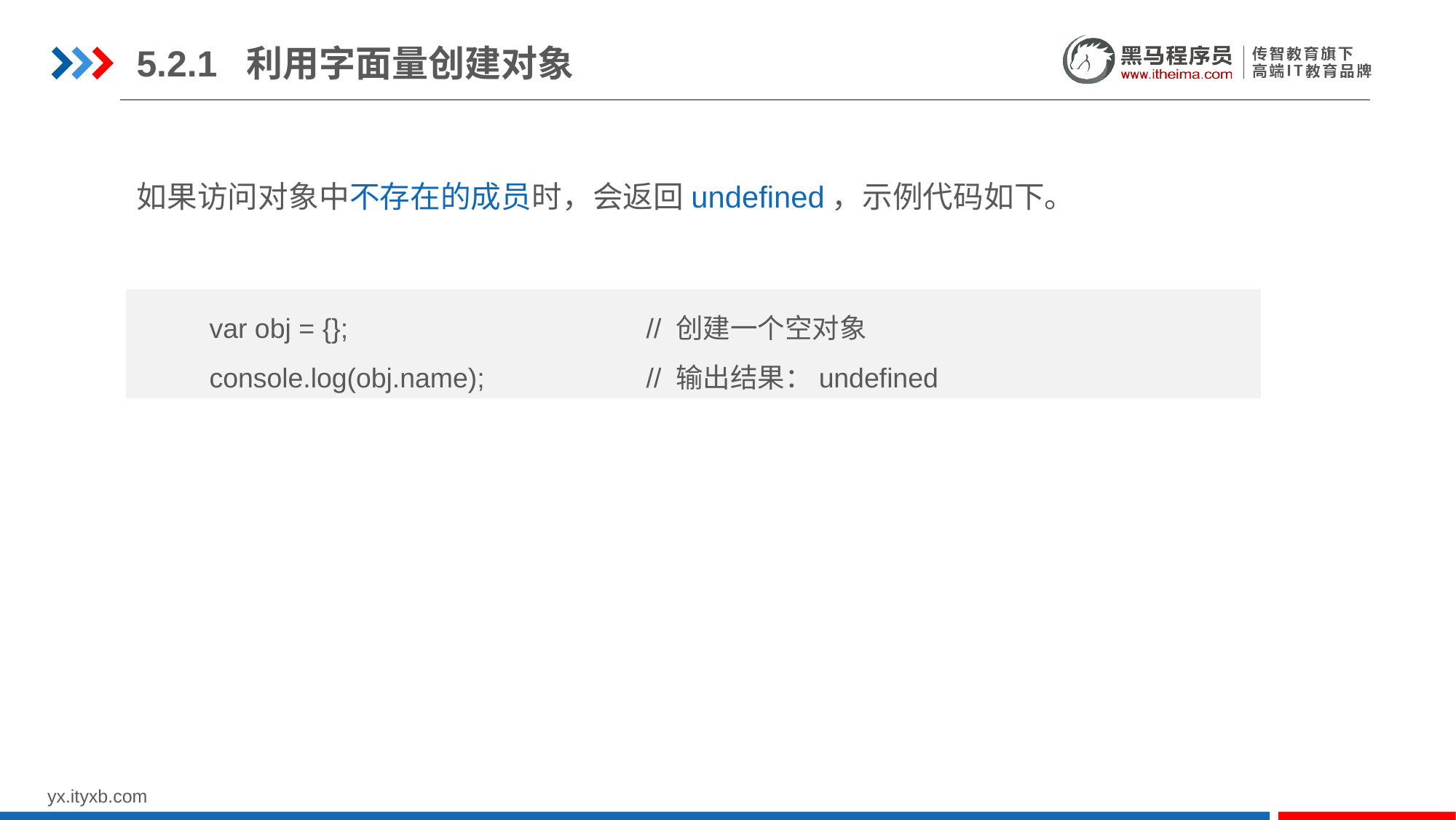

5.2.1  利用字面量创建对象
如果访问对象中不存在的成员时，会返回undefined，示例代码如下。
var obj = {};			// 创建一个空对象
console.log(obj.name);		// 输出结果：undefined